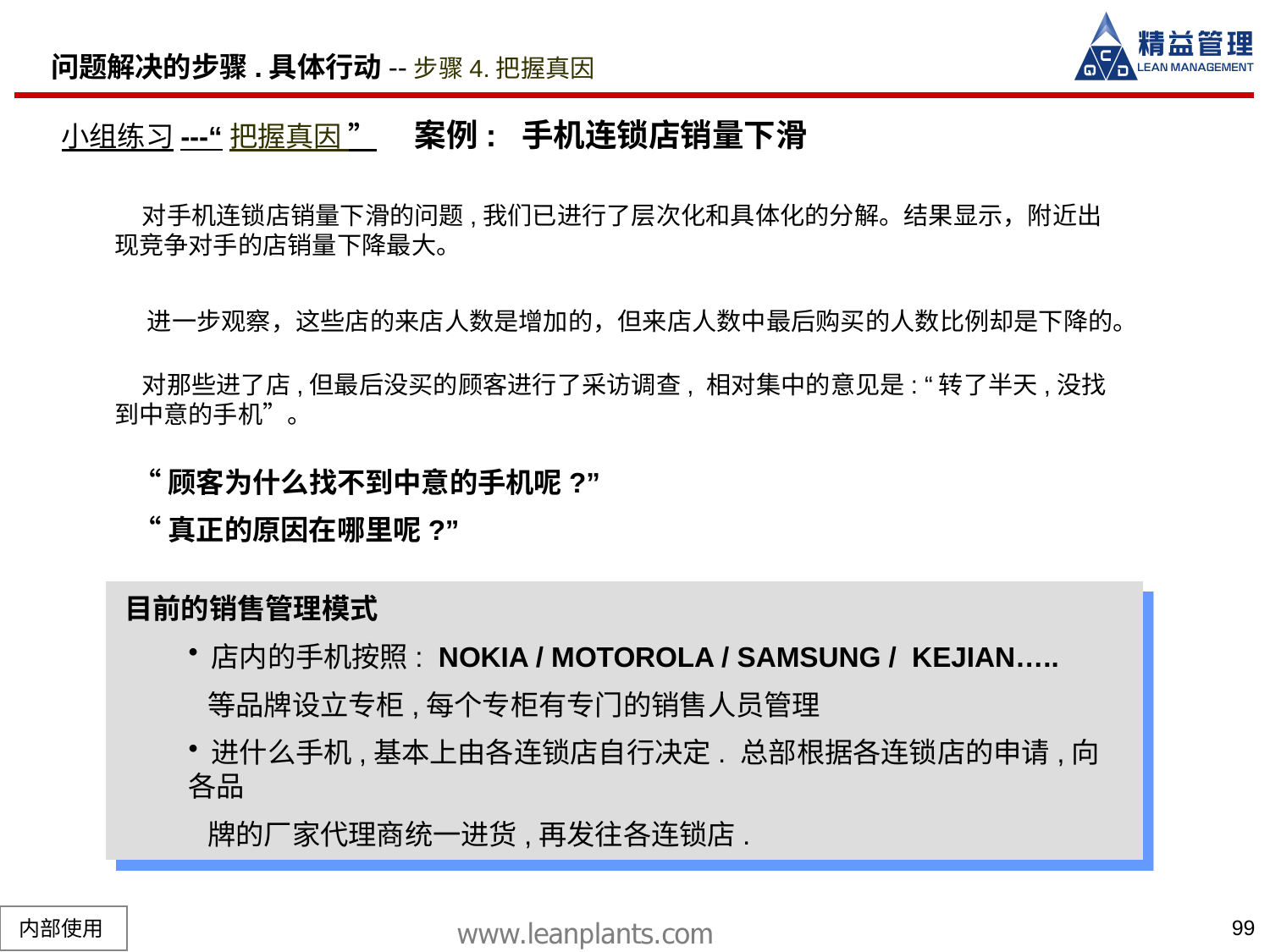

问题解决的步骤.具体行动--步骤4.把握真因
小组练习---“把握真因 ”      案例:  手机连锁店销量下滑
    对手机连锁店销量下滑的问题,我们已进行了层次化和具体化的分解。结果显示，附近出现竞争对手的店销量下降最大。
   进一步观察，这些店的来店人数是增加的，但来店人数中最后购买的人数比例却是下降的。
    对那些进了店,但最后没买的顾客进行了采访调查, 相对集中的意见是: “转了半天,没找到中意的手机”。
   “顾客为什么找不到中意的手机呢?”
   “真正的原因在哪里呢?”
目前的销售管理模式
 店内的手机按照:  NOKIA / MOTOROLA / SAMSUNG /  KEJIAN…..
  等品牌设立专柜,每个专柜有专门的销售人员管理
 进什么手机,基本上由各连锁店自行决定. 总部根据各连锁店的申请,向各品
  牌的厂家代理商统一进货,再发往各连锁店.
内部使用